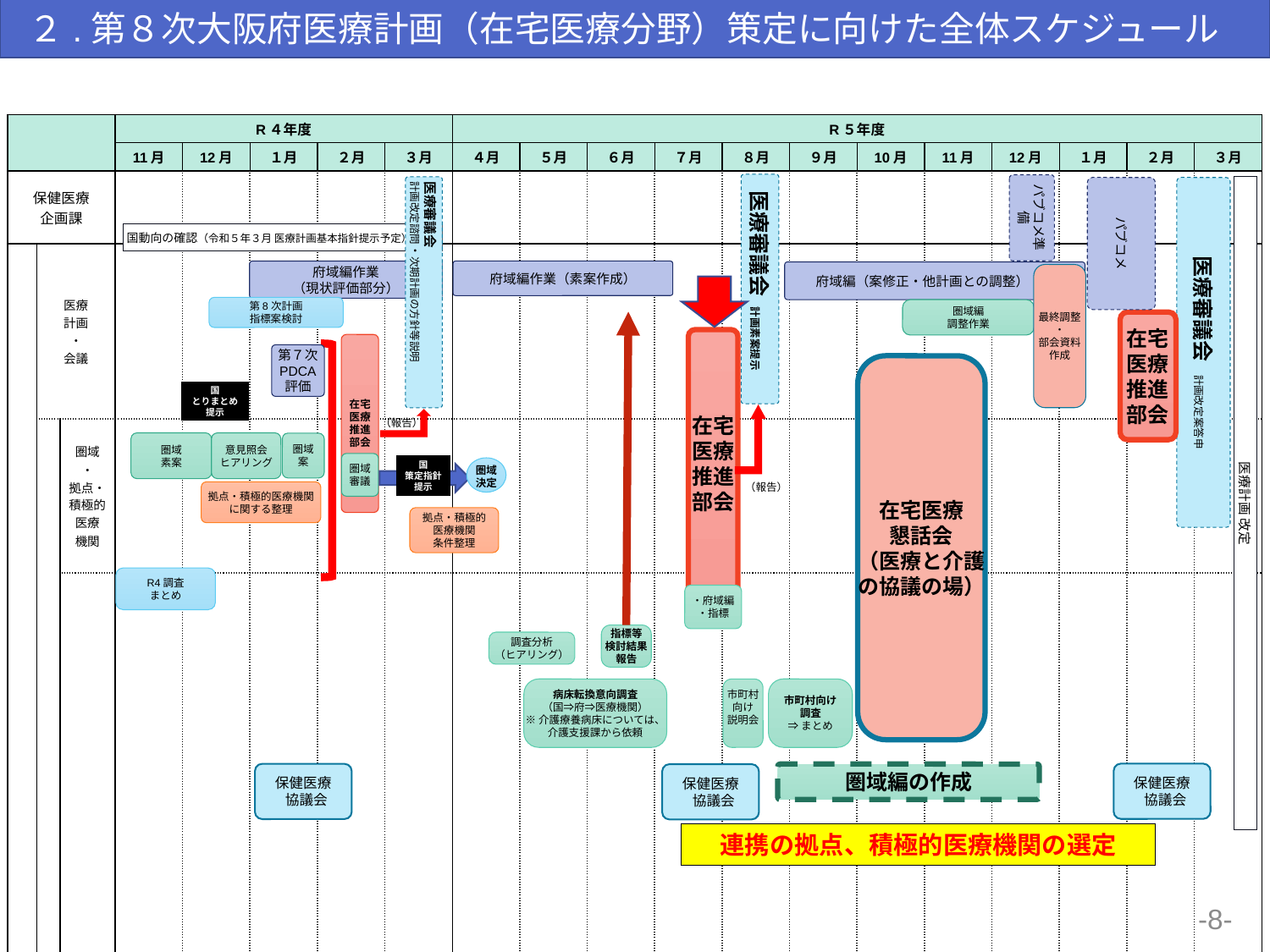

２.第８次大阪府医療計画（在宅医療分野）策定に向けた全体スケジュール
|  |  |  | R４年度 |  |  |  |  | R５年度 |  |  |  |  |  |  |  |  |  |  |  |
| --- | --- | --- | --- | --- | --- | --- | --- | --- | --- | --- | --- | --- | --- | --- | --- | --- | --- | --- | --- |
|  |  |  | 11月 | 12月 | １月 | ２月 | ３月 | ４月 | ５月 | ６月 | ７月 | ８月 | ９月 | 10月 | 11月 | 12月 | １月 | ２月 | ３月 |
| 保健医療 企画課 |  |  |  |  |  |  |  |  |  |  |  |  |  |  |  |  |  |  |  |
| 在宅医療推進G | 医療 計画 ・ 会議 |  |  |  |  |  |  |  |  |  |  |  |  |  |  |  |  |  |  |
|  | 指標・目標設定に関すること | 圏域 ・ 拠点・ 積極的 医療 機関 |  |  |  |  |  |  |  |  |  |  |  |  |  |  |  |  |  |
|  |  | 調査 |  |  |  |  |  |  |  |  |  |  |  |  |  |  |  |  |  |
|  |  | データ 分析 |  |  |  |  |  |  |  |  |  |  |  |  |  |  |  |  |  |
|  | 医療と介護の協議 |  |  |  |  |  |  |  |  |  |  |  |  |  |  |  |  |  |  |
| 圏域 （保健所等） |  |  |  |  |  |  |  |  |  |  |  |  |  |  |  |  |  |  |  |
   医療審議会　計画素案提示
パブコメ準備
医療審議会
計画改定諮問・次期計画の方針等説明
医療計画 改定
パブコメ
医療審議会　計画改定案答申
国動向の確認（令和５年３月 医療計画基本指針提示予定）
府域編作業
（現状評価部分）
府域編作業（素案作成）
　　府域編（案修正・他計画との調整）
最終調整
・
部会資料
作成

第8次計画
指標案検討
圏域編
調整作業
在宅
医療
推進
部会

在宅
医療
推進
部会

在宅
医療
推進
部会

第７次
PDCA
評価
在宅医療
懇話会
（医療と介護
の協議の場）
国
とりまとめ
提示

（報告）
圏域
素案
意見照会
ヒアリング
圏域
案
圏域
審議
国
策定指針
提示
圏域決定

（報告）
拠点・積極的医療機関
に関する整理
拠点・積極的
医療機関
条件整理
R4調査
まとめ
・府域編
・指標
指標等
検討結果
報告
調査分析
（ヒアリング）
病床転換意向調査
（国⇒府⇒医療機関）
※介護療養病床については、
介護支援課から依頼
市町村
向け
説明会

市町村向け
調査
⇒まとめ
保健医療
 協議会
保健医療
 協議会
圏域編の作成
保健医療
 協議会
連携の拠点、積極的医療機関の選定
-8-